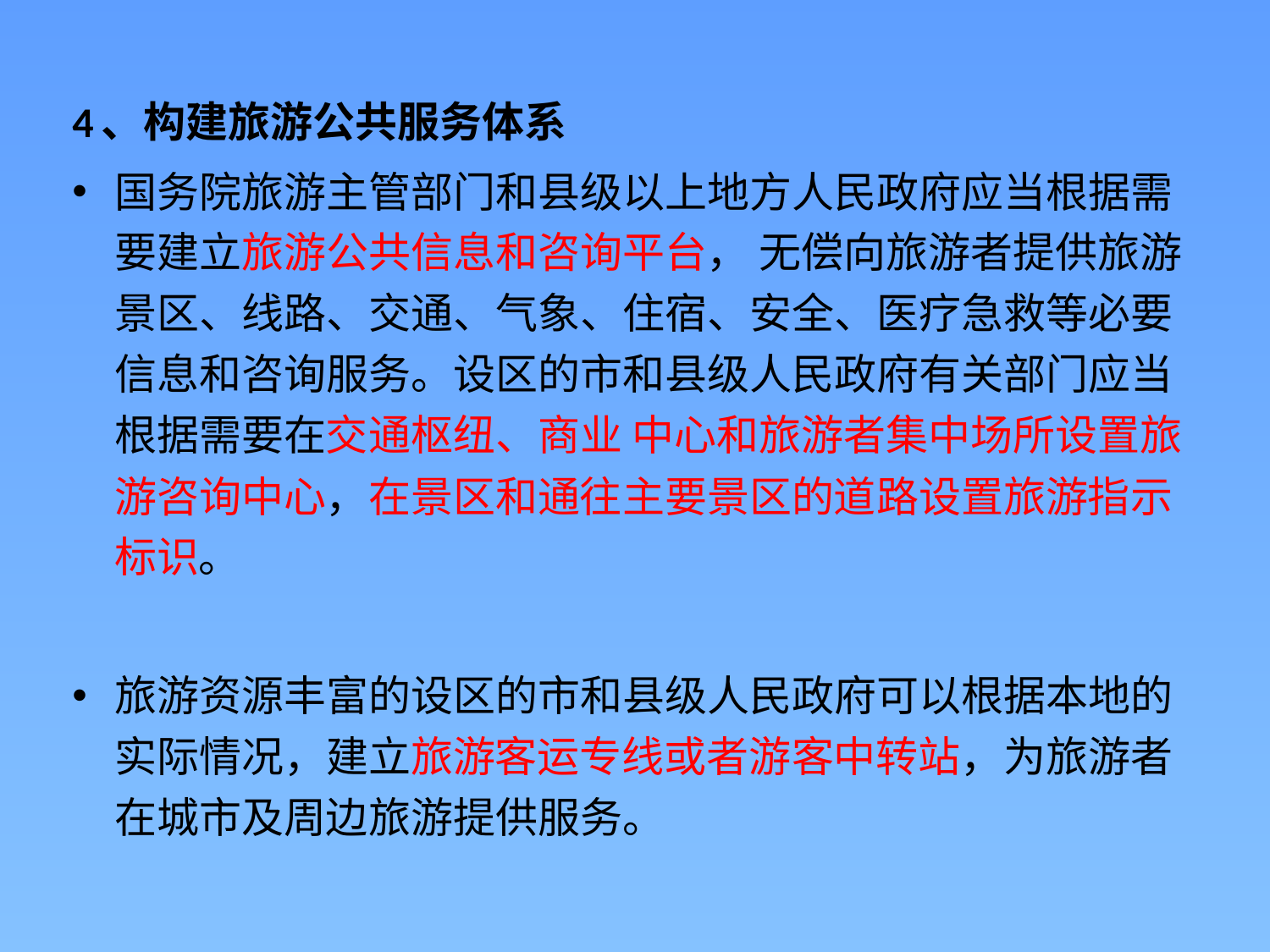

4、构建旅游公共服务体系
国务院旅游主管部门和县级以上地方人民政府应当根据需要建立旅游公共信息和咨询平台， 无偿向旅游者提供旅游景区、线路、交通、气象、住宿、安全、医疗急救等必要信息和咨询服务。设区的市和县级人民政府有关部门应当根据需要在交通枢纽、商业 中心和旅游者集中场所设置旅游咨询中心，在景区和通往主要景区的道路设置旅游指示标识。

旅游资源丰富的设区的市和县级人民政府可以根据本地的实际情况，建立旅游客运专线或者游客中转站，为旅游者在城市及周边旅游提供服务。